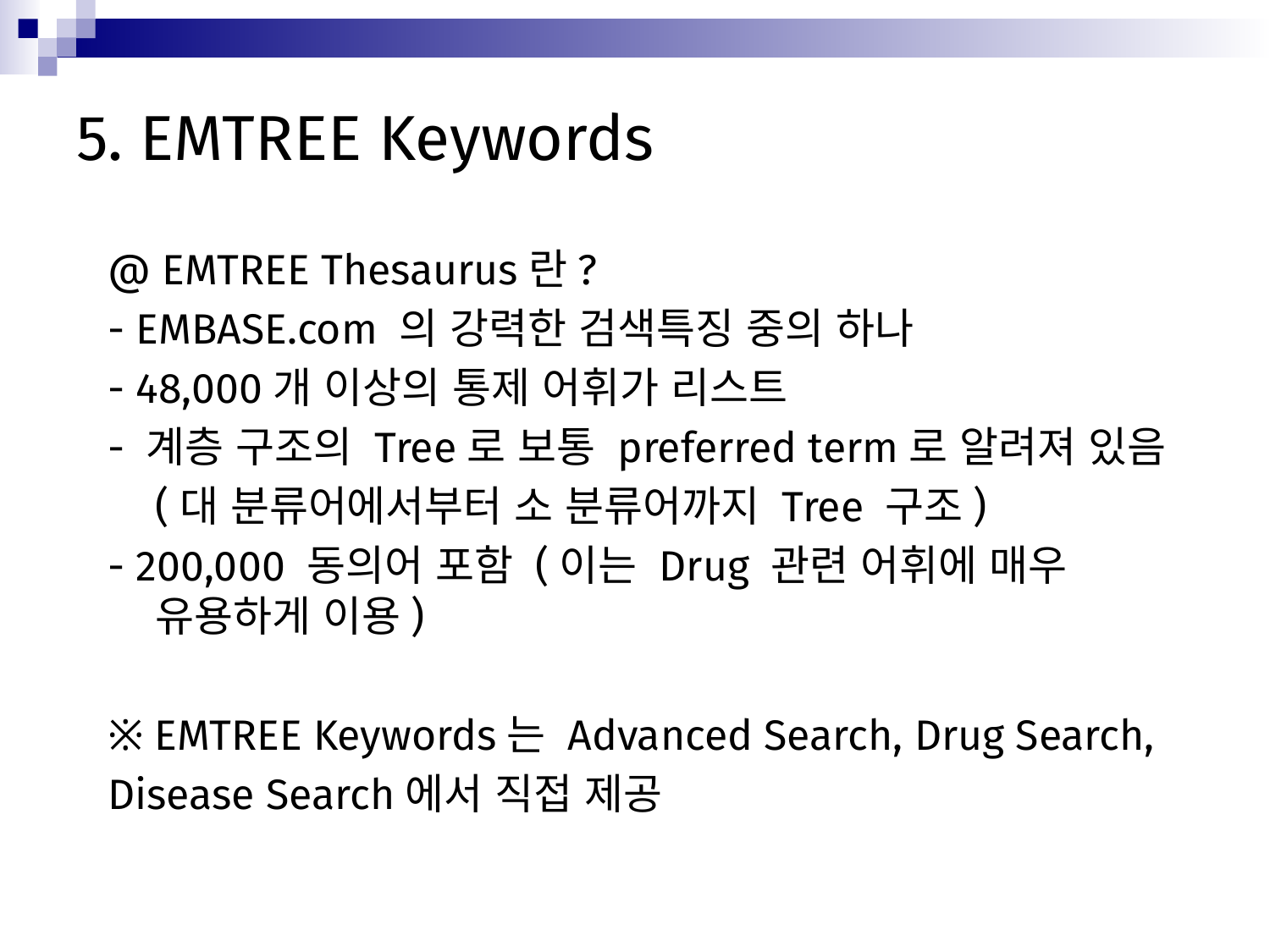

# 5. EMTREE Keywords
@ EMTREE Thesaurus란?
- EMBASE.com 의 강력한 검색특징 중의 하나
- 48,000개 이상의 통제 어휘가 리스트
- 계층 구조의 Tree로 보통 preferred term로 알려져 있음
	(대 분류어에서부터 소 분류어까지 Tree 구조)
- 200,000 동의어 포함 (이는 Drug 관련 어휘에 매우 유용하게 이용)

※ EMTREE Keywords는 Advanced Search, Drug Search,
Disease Search에서 직접 제공